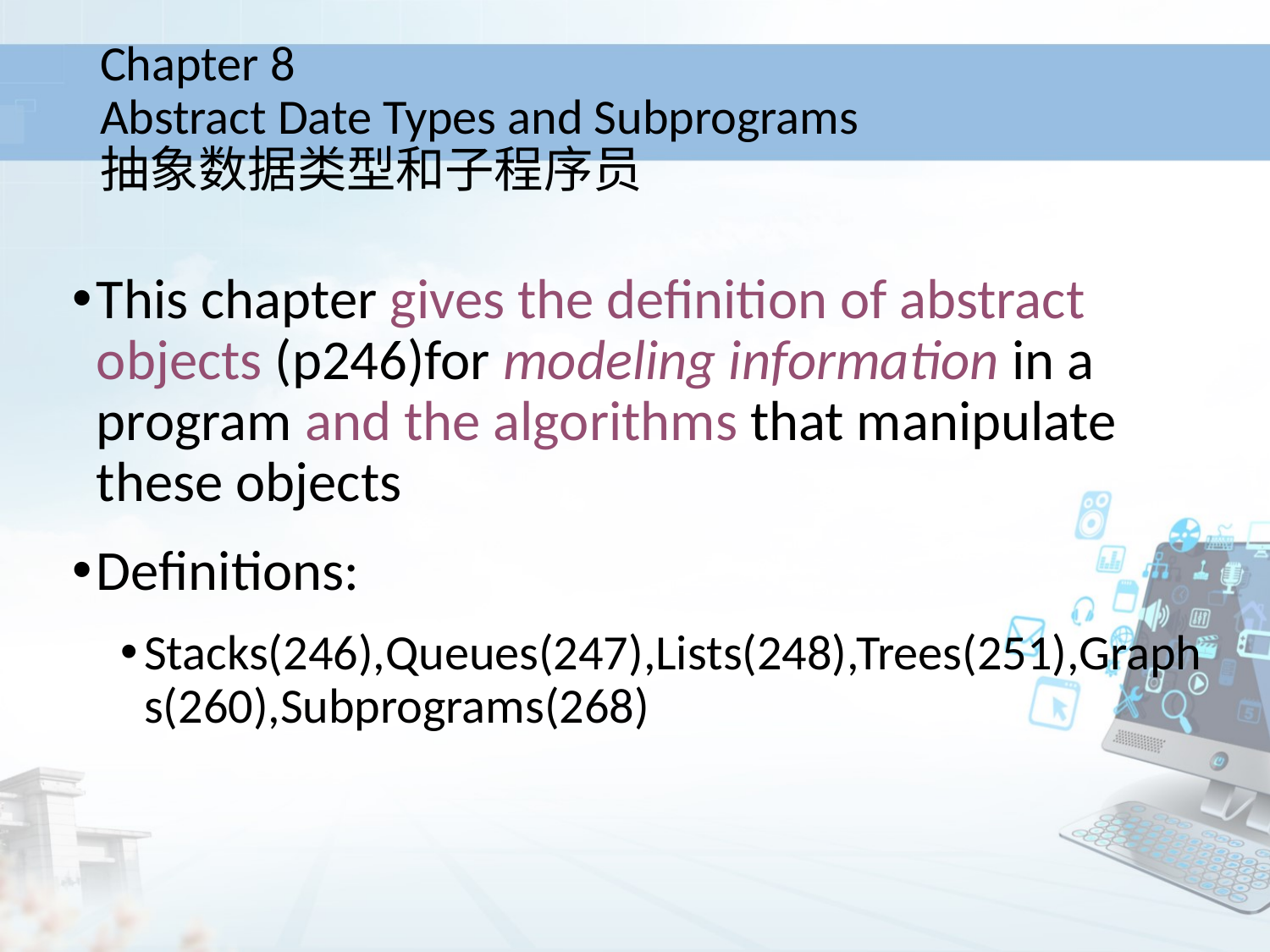

# Chapter 8 Abstract Date Types and Subprograms 抽象数据类型和子程序员
This chapter gives the definition of abstract objects (p246)for modeling information in a program and the algorithms that manipulate these objects
Definitions:
Stacks(246),Queues(247),Lists(248),Trees(251),Graphs(260),Subprograms(268)